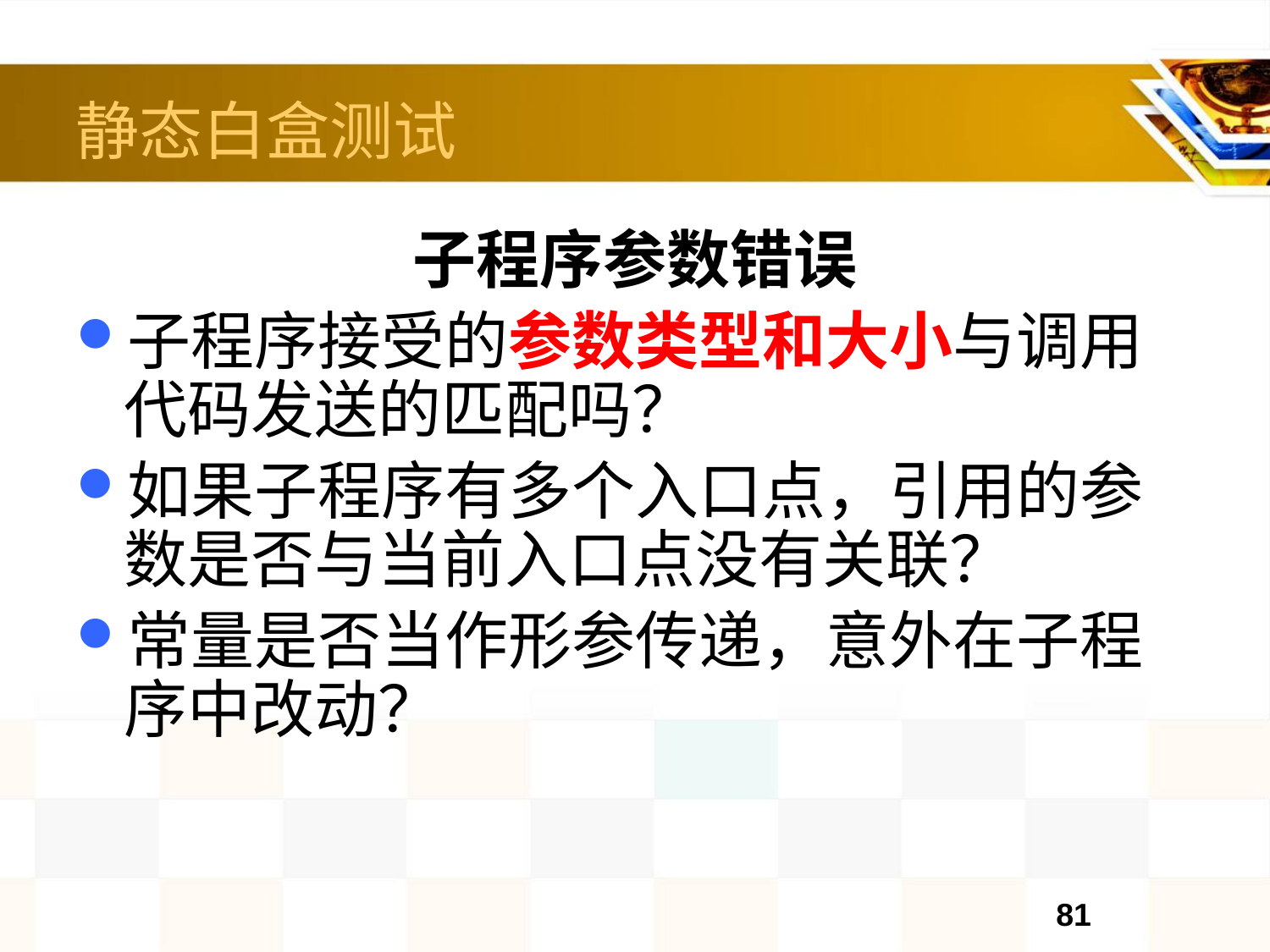

# 静态白盒测试
子程序参数错误
子程序接受的参数类型和大小与调用代码发送的匹配吗？
如果子程序有多个入口点，引用的参数是否与当前入口点没有关联？
常量是否当作形参传递，意外在子程序中改动？